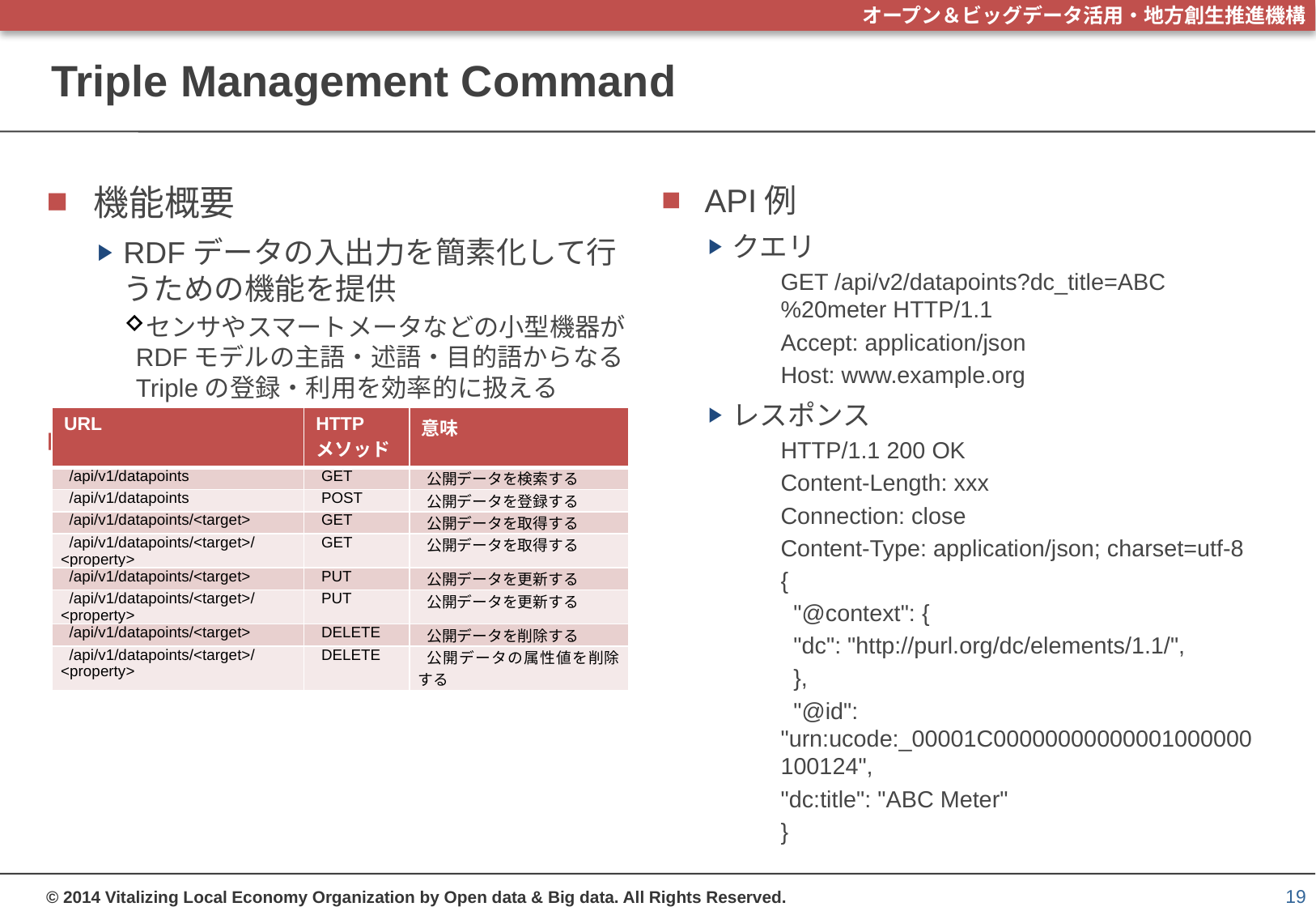

# Triple Management Command
機能概要
RDFデータの入出力を簡素化して行うための機能を提供
センサやスマートメータなどの小型機器がRDFモデルの主語・述語・目的語からなるTripleの登録・利用を効率的に扱える
APIリスト

API例
クエリ
GET /api/v2/datapoints?dc_title=ABC%20meter HTTP/1.1
Accept: application/json
Host: www.example.org
レスポンス
HTTP/1.1 200 OK
Content-Length: xxx
Connection: close
Content-Type: application/json; charset=utf-8
{
  "@context": {
  "dc": "http://purl.org/dc/elements/1.1/",
  },
  "@id":   "urn:ucode:_00001C00000000000001000000100124",
"dc:title": "ABC Meter"
}
| URL | HTTP メソッド | 意味 |
| --- | --- | --- |
| /api/v1/datapoints | GET | 公開データを検索する |
| /api/v1/datapoints | POST | 公開データを登録する |
| /api/v1/datapoints/<target> | GET | 公開データを取得する |
| /api/v1/datapoints/<target>/<property> | GET | 公開データを取得する |
| /api/v1/datapoints/<target> | PUT | 公開データを更新する |
| /api/v1/datapoints/<target>/<property> | PUT | 公開データを更新する |
| /api/v1/datapoints/<target> | DELETE | 公開データを削除する |
| /api/v1/datapoints/<target>/<property> | DELETE | 公開データの属性値を削除する |
19